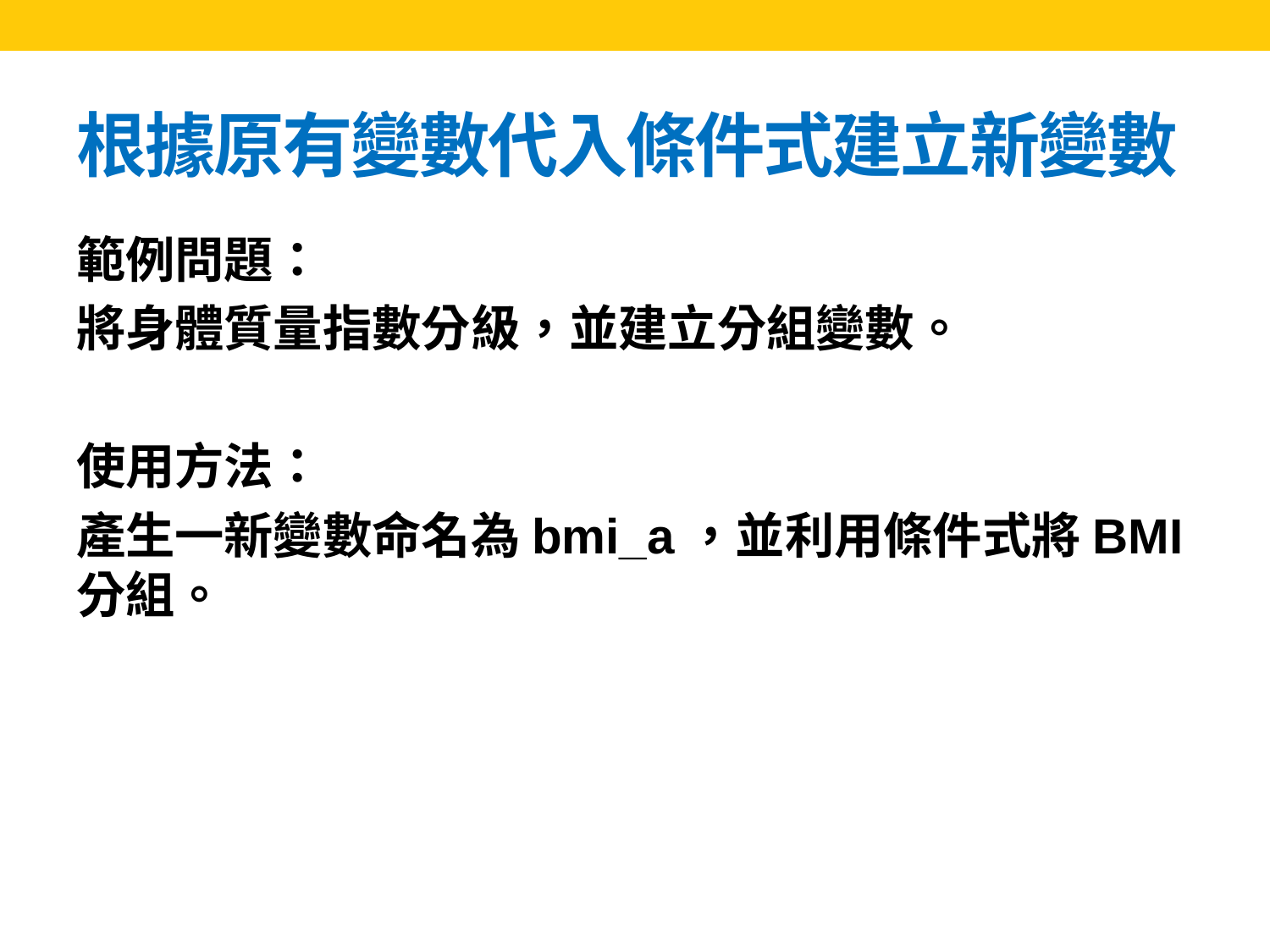

# 根據原有變數代入條件式建立新變數
範例問題：
將身體質量指數分級，並建立分組變數。

使用方法：
產生一新變數命名為bmi_a，並利用條件式將BMI分組。